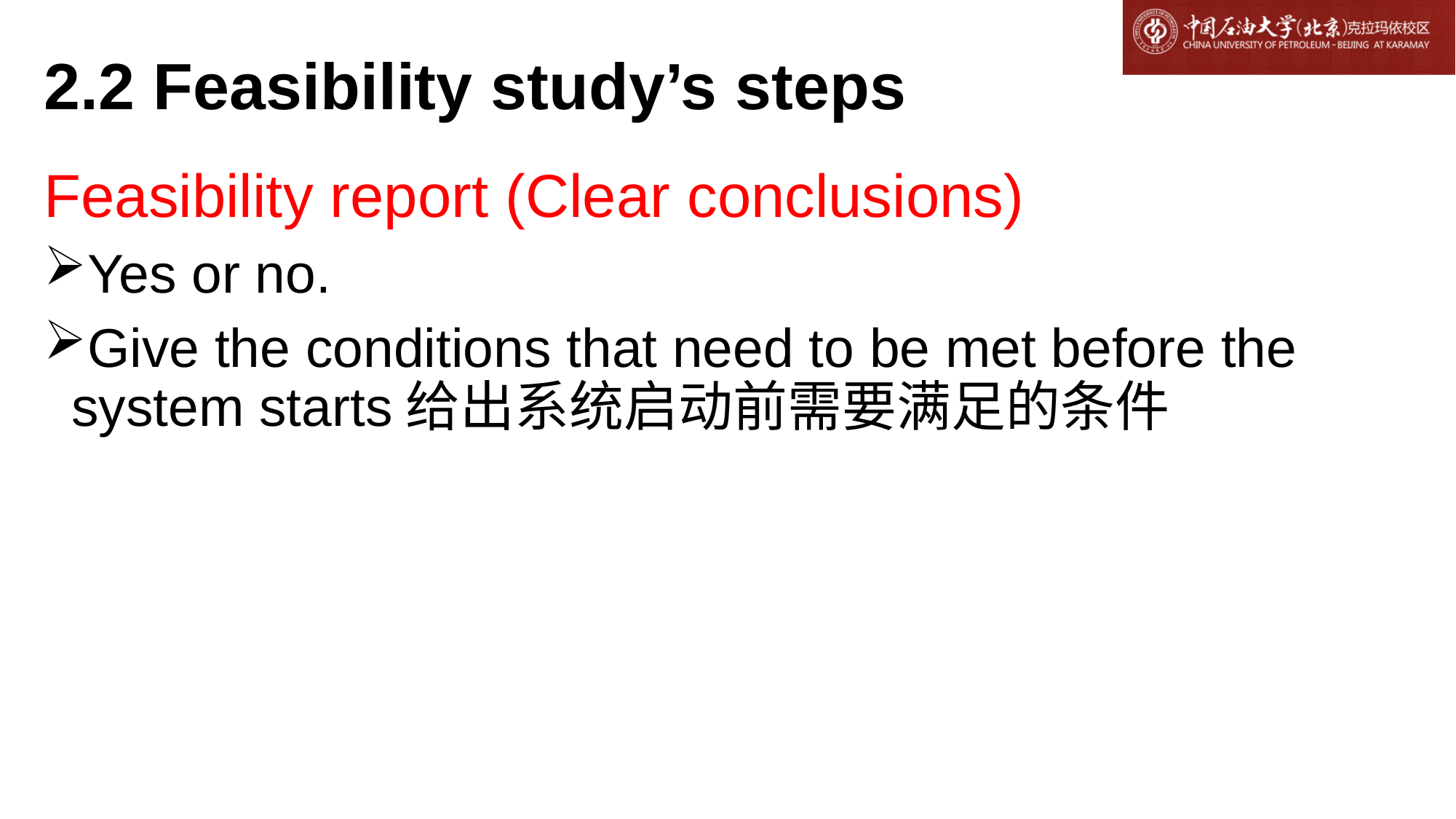

# 2.2 Feasibility study’s steps
Feasibility report (Clear conclusions)
Yes or no.
Give the conditions that need to be met before the system starts给出系统启动前需要满足的条件